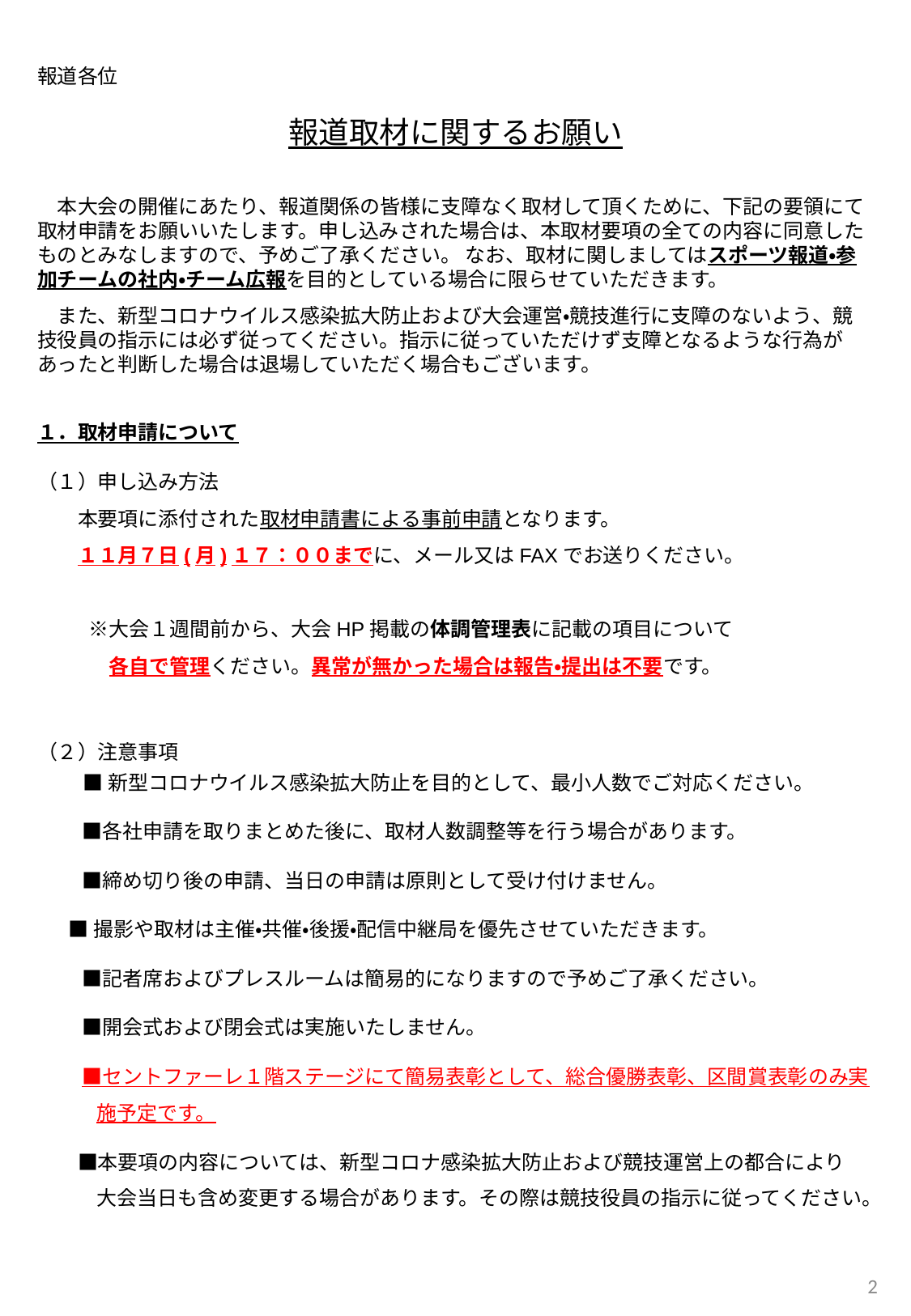

報道各位

報道取材に関するお願い

　本大会の開催にあたり、報道関係の皆様に支障なく取材して頂くために、下記の要領にて取材申請をお願いいたします。申し込みされた場合は、本取材要項の全ての内容に同意したものとみなしますので、予めご了承ください。 なお、取材に関しましてはスポーツ報道・参加チームの社内・チーム広報を目的としている場合に限らせていただきます。
　また、新型コロナウイルス感染拡大防止および大会運営・競技進行に支障のないよう、競技役員の指示には必ず従ってください。指示に従っていただけず支障となるような行為があったと判断した場合は退場していただく場合もございます。

１．取材申請について
（１）申し込み方法
　　本要項に添付された取材申請書による事前申請となります。
　　１１月７日(月)１７：００までに、メール又はFAXでお送りください。

　　※大会１週間前から、大会HP掲載の体調管理表に記載の項目について
　　　各自で管理ください。異常が無かった場合は報告・提出は不要です。

（２）注意事項
■新型コロナウイルス感染拡大防止を目的として、最小人数でご対応ください。
　　 ■各社申請を取りまとめた後に、取材人数調整等を行う場合があります。
　　 ■締め切り後の申請、当日の申請は原則として受け付けません。
       ■撮影や取材は主催・共催・後援・配信中継局を優先させていただきます。
　　 ■記者席およびプレスルームは簡易的になりますので予めご了承ください。
　　 ■開会式および閉会式は実施いたしません。
　　 ■セントファーレ１階ステージにて簡易表彰として、総合優勝表彰、区間賞表彰のみ実施予定です。
　　■本要項の内容については、新型コロナ感染拡大防止および競技運営上の都合により　大会当日も含め変更する場合があります。その際は競技役員の指示に従ってください。
2